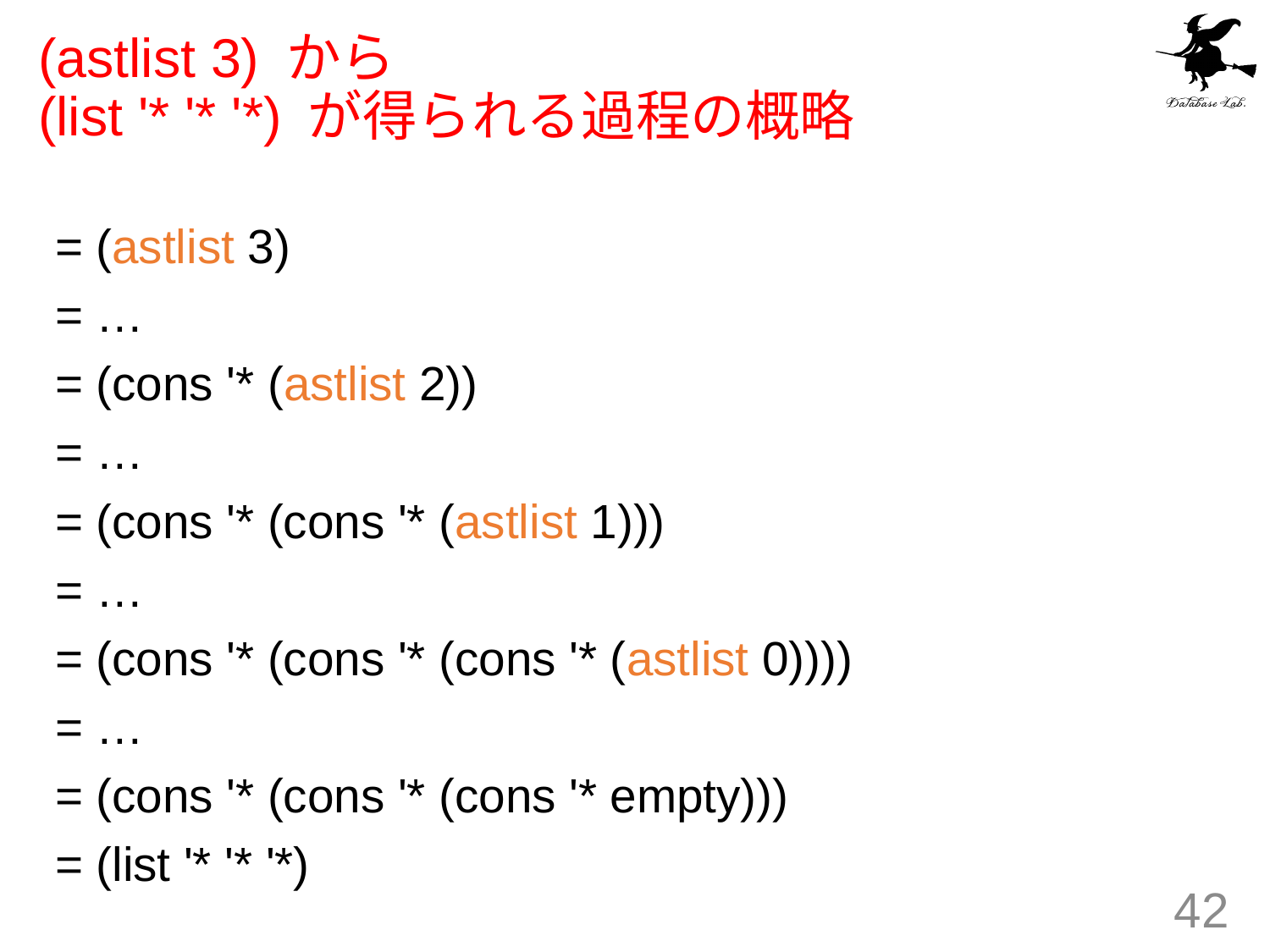

# (astlist 3) から (list '* '* '*) が得られる過程の概略
= (astlist 3)
= …
= (cons '* (astlist 2))
= …
= (cons '* (cons '* (astlist 1)))
= …
= (cons '* (cons '* (cons '* (astlist 0))))
= …
= (cons '* (cons '* (cons '* empty)))
= (list '* '* '*)
42